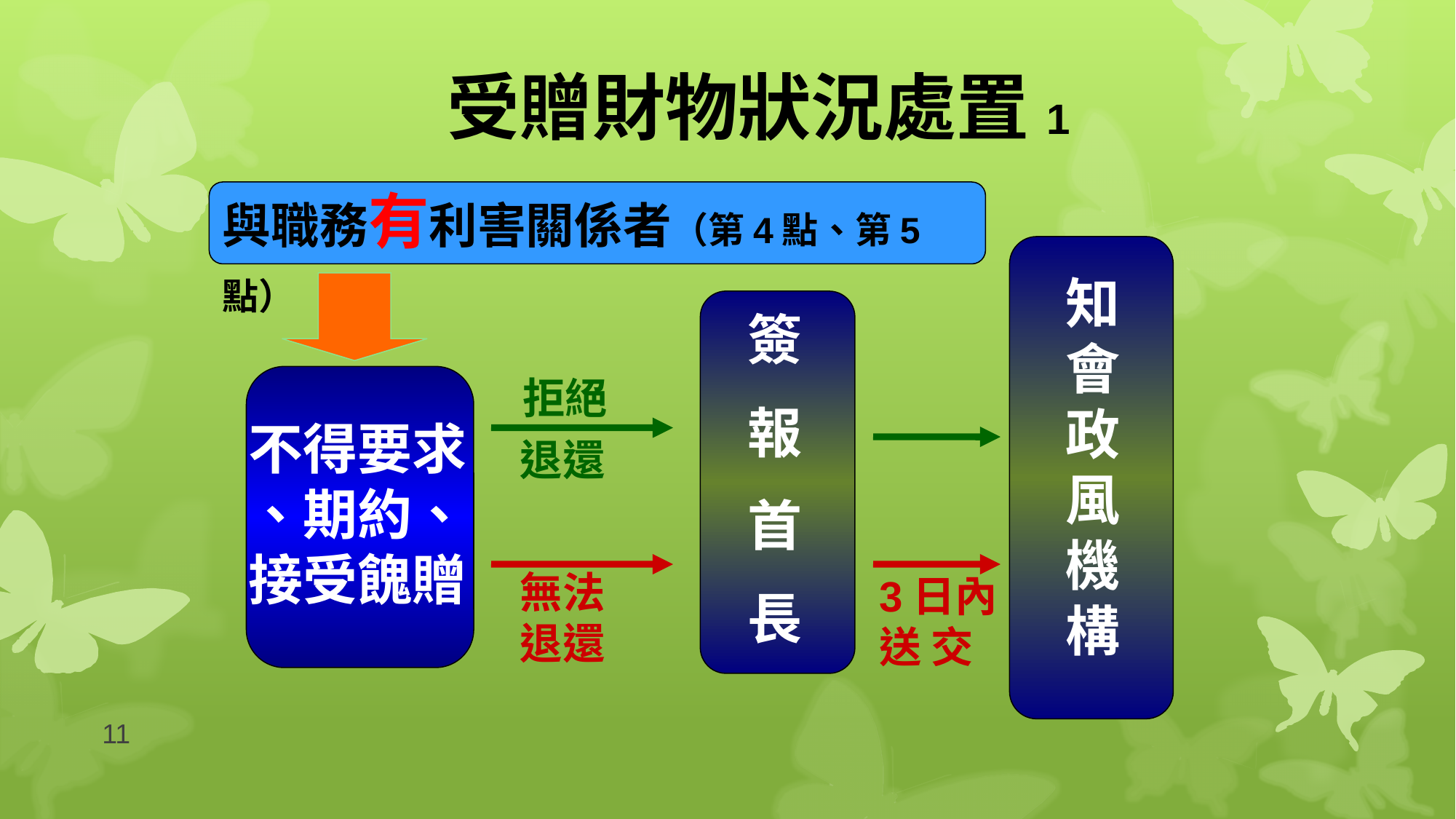

受贈財物狀況處置1
與職務有利害關係者（第4點、第5點）

知
會
政
風
機
構

簽
報
首
長
拒絕

不得要求
、期約、
接受餽贈

退還

無法
退還

3日內
送 交
11